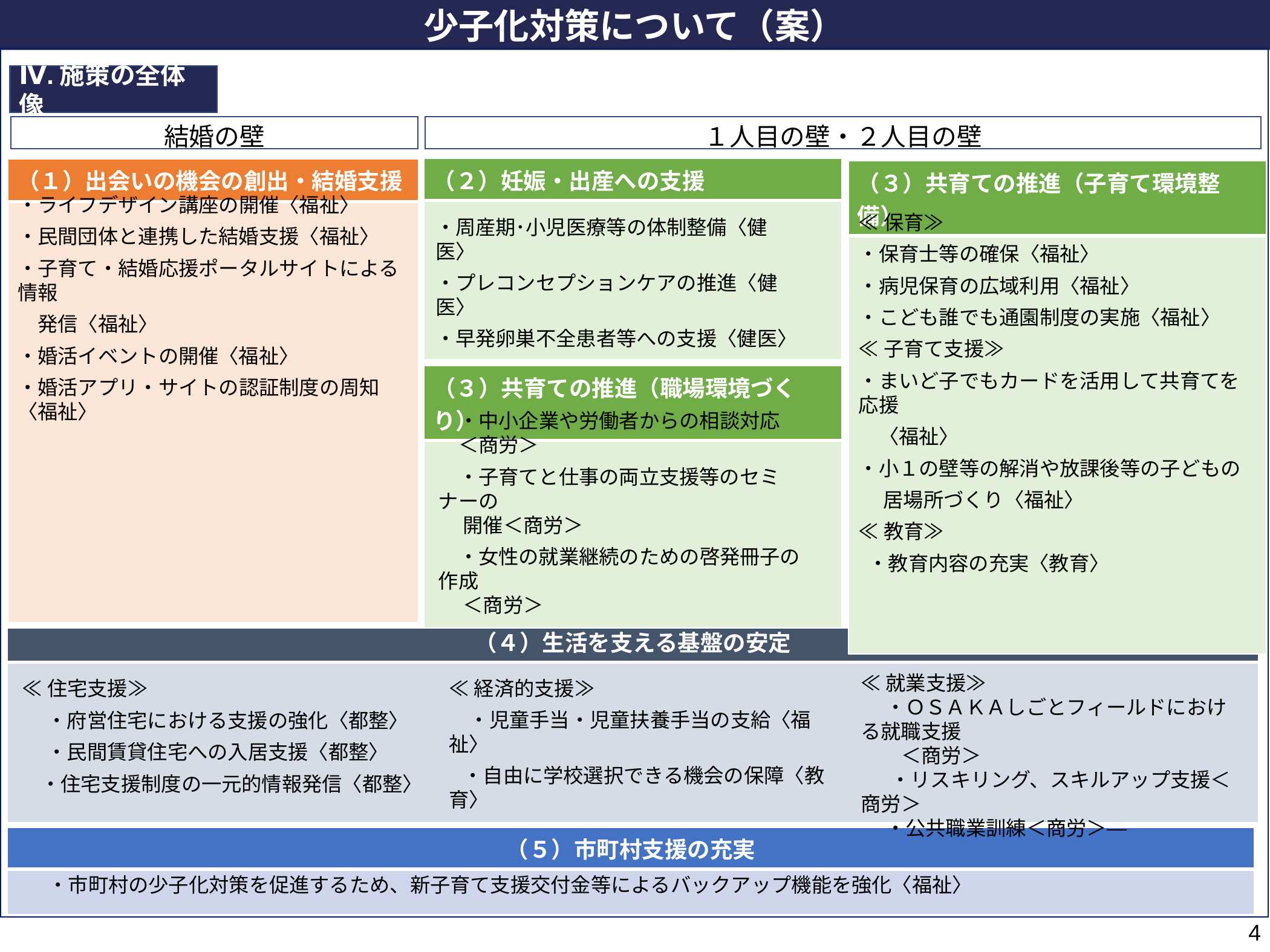

少子化対策について（案）

Ⅳ.施策の全体像
結婚の壁
１人目の壁・２人目の壁
| （２）妊娠・出産への支援 |
| --- |
|  |
| （１）出会いの機会の創出・結婚支援 |
| --- |
|  |
| （３）共育ての推進（子育て環境整備） |
| --- |
|  |
≪保育≫
・保育士等の確保〈福祉〉
・病児保育の広域利用〈福祉〉
・こども誰でも通園制度の実施〈福祉〉
≪子育て支援≫
・まいど子でもカードを活用して共育てを応援
　〈福祉〉
・小１の壁等の解消や放課後等の子どもの
　 居場所づくり〈福祉〉
≪教育≫
 ・教育内容の充実〈教育〉
・周産期･小児医療等の体制整備〈健医〉
・プレコンセプションケアの推進〈健医〉
・早発卵巣不全患者等への支援〈健医〉
・ライフデザイン講座の開催〈福祉〉
・民間団体と連携した結婚支援〈福祉〉
・子育て・結婚応援ポータルサイトによる情報
　発信〈福祉〉
・婚活イベントの開催〈福祉〉
・婚活アプリ・サイトの認証制度の周知〈福祉〉
| （３）共育ての推進（職場環境づくり） |
| --- |
|  |
　・中小企業や労働者からの相談対応
　＜商労＞
　・子育てと仕事の両立支援等のセミナーの
　 開催＜商労＞
　・女性の就業継続のための啓発冊子の作成　
　 ＜商労＞
| （４）生活を支える基盤の安定 |
| --- |
|  |
≪就業支援≫
　 ・ＯＳＡＫＡしごとフィールドにおける就職支援
　　＜商労＞
 　・リスキリング、スキルアップ支援＜商労＞
　 ・公共職業訓練＜商労＞
≪経済的支援≫
　・児童手当・児童扶養手当の支給〈福祉〉
  ・自由に学校選択できる機会の保障〈教育〉

≪住宅支援≫
　 ・府営住宅における支援の強化〈都整〉
　 ・民間賃貸住宅への入居支援〈都整〉
   ・住宅支援制度の一元的情報発信〈都整〉
| （５）市町村支援の充実 |
| --- |
| ・市町村の少子化対策を促進するため、新子育て支援交付金等によるバックアップ機能を強化〈福祉〉 |
4